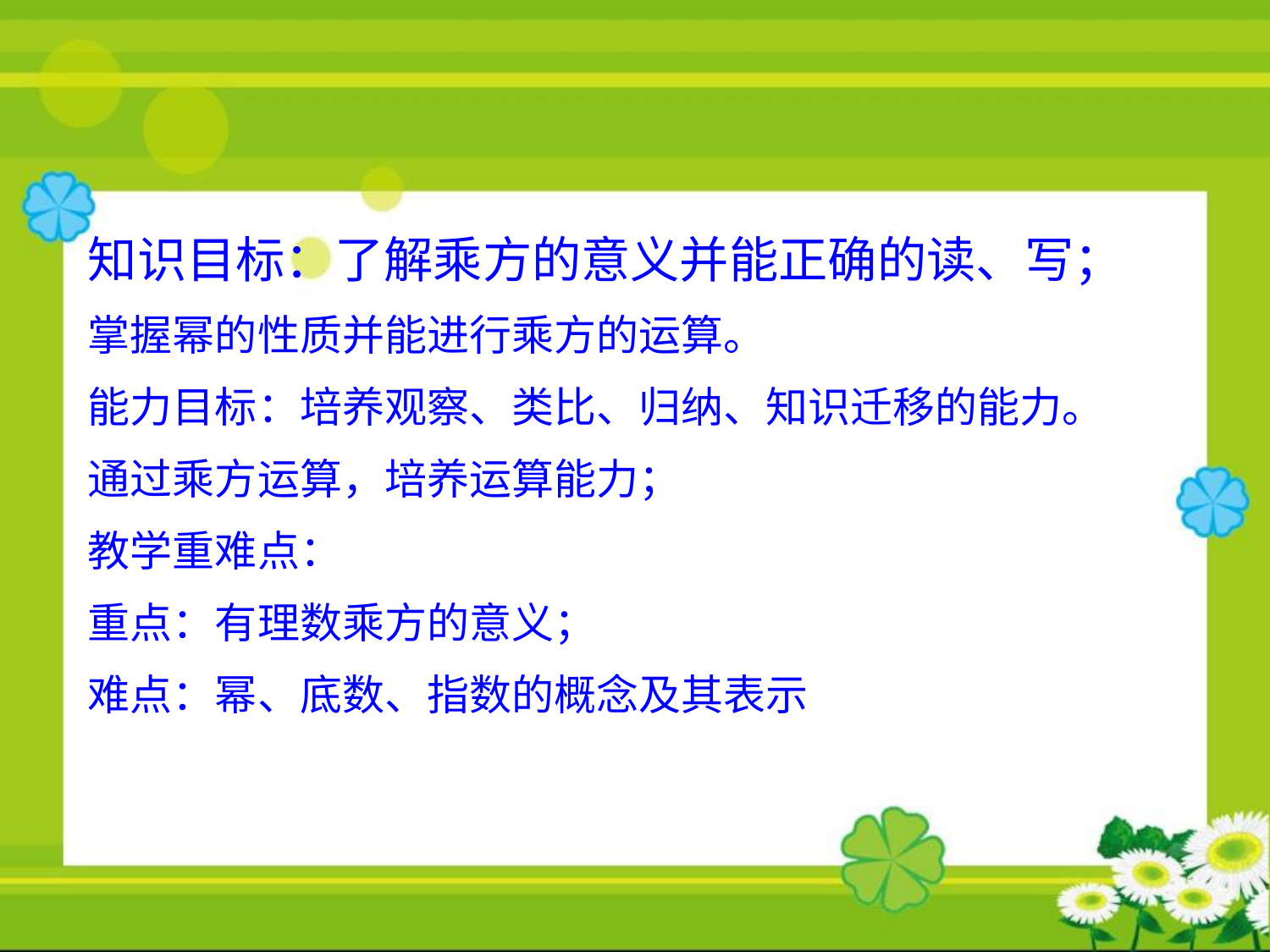

知识目标：了解乘方的意义并能正确的读、写；
掌握幂的性质并能进行乘方的运算。
能力目标：培养观察、类比、归纳、知识迁移的能力。
通过乘方运算，培养运算能力；
教学重难点：
重点：有理数乘方的意义；
难点：幂、底数、指数的概念及其表示